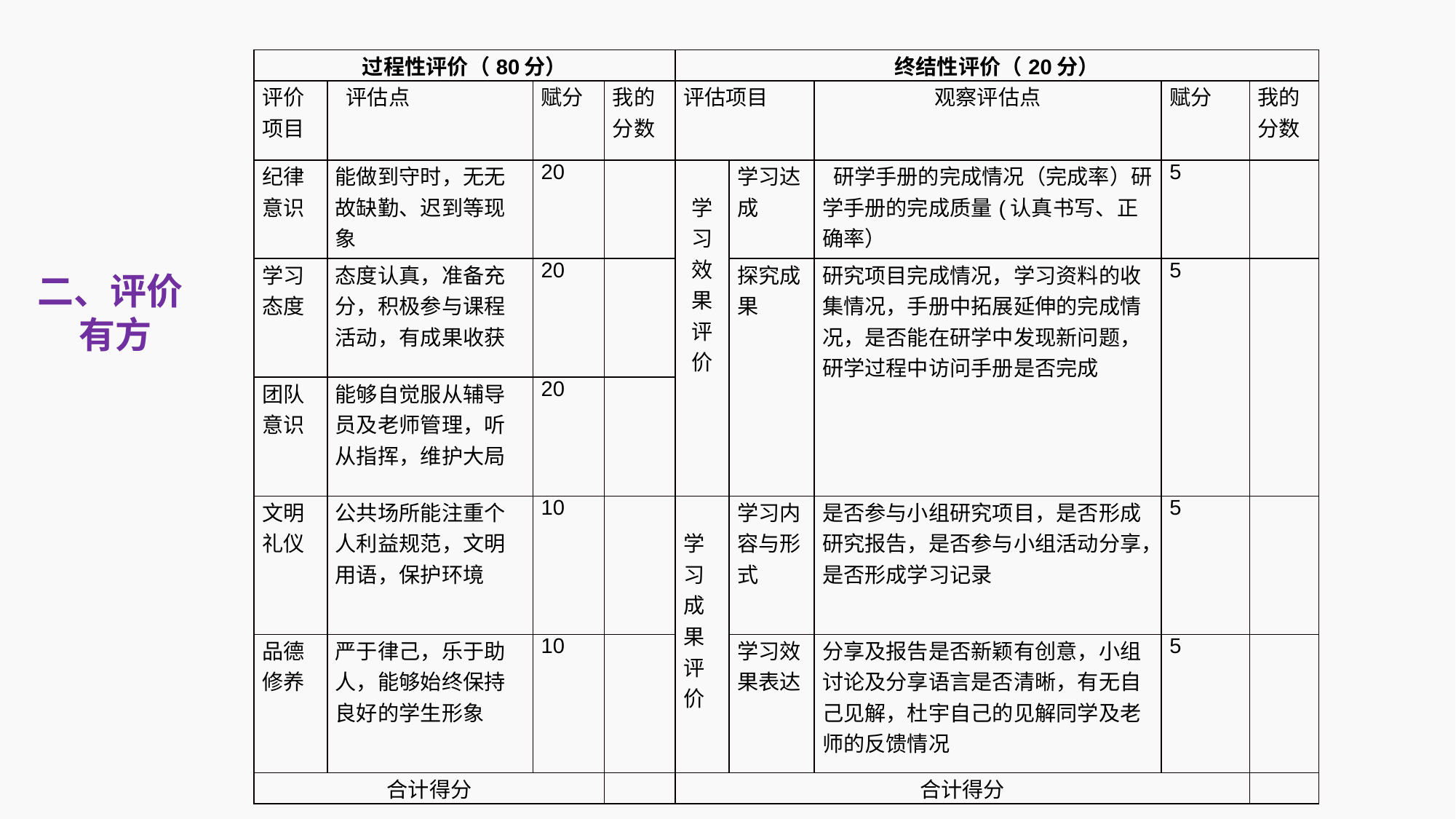

| 过程性评价（80分） |  |  |  | 终结性评价（20分） |  |  |  |  |
| --- | --- | --- | --- | --- | --- | --- | --- | --- |
| 评价项目 | 评估点 | 赋分 | 我的分数 | 评估项目 |  | 观察评估点 | 赋分 | 我的分数 |
| 纪律意识 | 能做到守时，无无故缺勤、迟到等现象 | 20 |  | 学习效果评价 | 学习达成 | 研学手册的完成情况（完成率）研学手册的完成质量(认真书写、正确率） | 5 |  |
| 学习态度 | 态度认真，准备充分，积极参与课程活动，有成果收获 | 20 |  |  | 探究成果 | 研究项目完成情况，学习资料的收集情况，手册中拓展延伸的完成情况，是否能在研学中发现新问题，研学过程中访问手册是否完成 | 5 |  |
| 团队意识 | 能够自觉服从辅导员及老师管理，听从指挥，维护大局 | 20 |  |  |  |  |  |  |
| 文明礼仪 | 公共场所能注重个人利益规范，文明用语，保护环境 | 10 |  | 学习成果评价 | 学习内容与形式 | 是否参与小组研究项目，是否形成研究报告，是否参与小组活动分享，是否形成学习记录 | 5 |  |
| 品德修养 | 严于律己，乐于助人，能够始终保持良好的学生形象 | 10 |  |  | 学习效果表达 | 分享及报告是否新颖有创意，小组讨论及分享语言是否清晰，有无自己见解，杜宇自己的见解同学及老师的反馈情况 | 5 |  |
| 合计得分 |  |  |  | 合计得分 |  |  |  |  |
二、评价
    有方